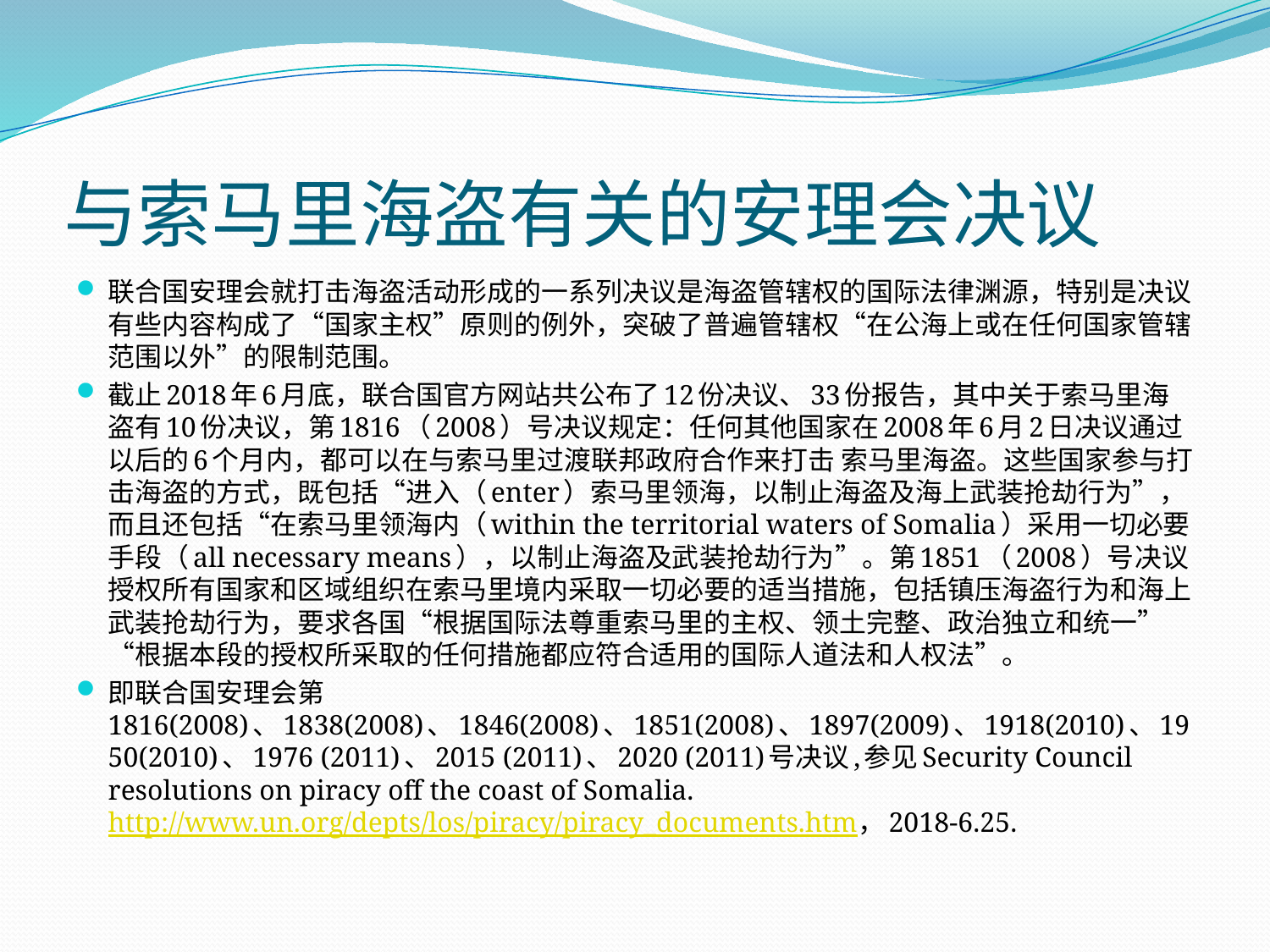

# 与索马里海盗有关的安理会决议
联合国安理会就打击海盗活动形成的一系列决议是海盗管辖权的国际法律渊源，特别是决议有些内容构成了“国家主权”原则的例外，突破了普遍管辖权“在公海上或在任何国家管辖范围以外”的限制范围。
截止2018年6月底，联合国官方网站共公布了12份决议、33份报告，其中关于索马里海盗有10份决议，第1816（2008）号决议规定：任何其他国家在2008年6月2日决议通过以后的6个月内，都可以在与索马里过渡联邦政府合作来打击 索马里海盗。这些国家参与打击海盗的方式，既包括“进入（enter）索马里领海，以制止海盗及海上武装抢劫行为”，而且还包括“在索马里领海内（within the territorial waters of Somalia）采用一切必要手段（all necessary means），以制止海盗及武装抢劫行为”。第1851（2008）号决议授权所有国家和区域组织在索马里境内采取一切必要的适当措施，包括镇压海盗行为和海上武装抢劫行为，要求各国“根据国际法尊重索马里的主权、领土完整、政治独立和统一”“根据本段的授权所采取的任何措施都应符合适用的国际人道法和人权法”。
即联合国安理会第1816(2008)、1838(2008)、1846(2008)、1851(2008)、1897(2009)、1918(2010)、1950(2010)、1976 (2011)、2015 (2011)、2020 (2011)号决议,参见Security Council resolutions on piracy off the coast of Somalia. http://www.un.org/depts/los/piracy/piracy_documents.htm，2018-6.25.